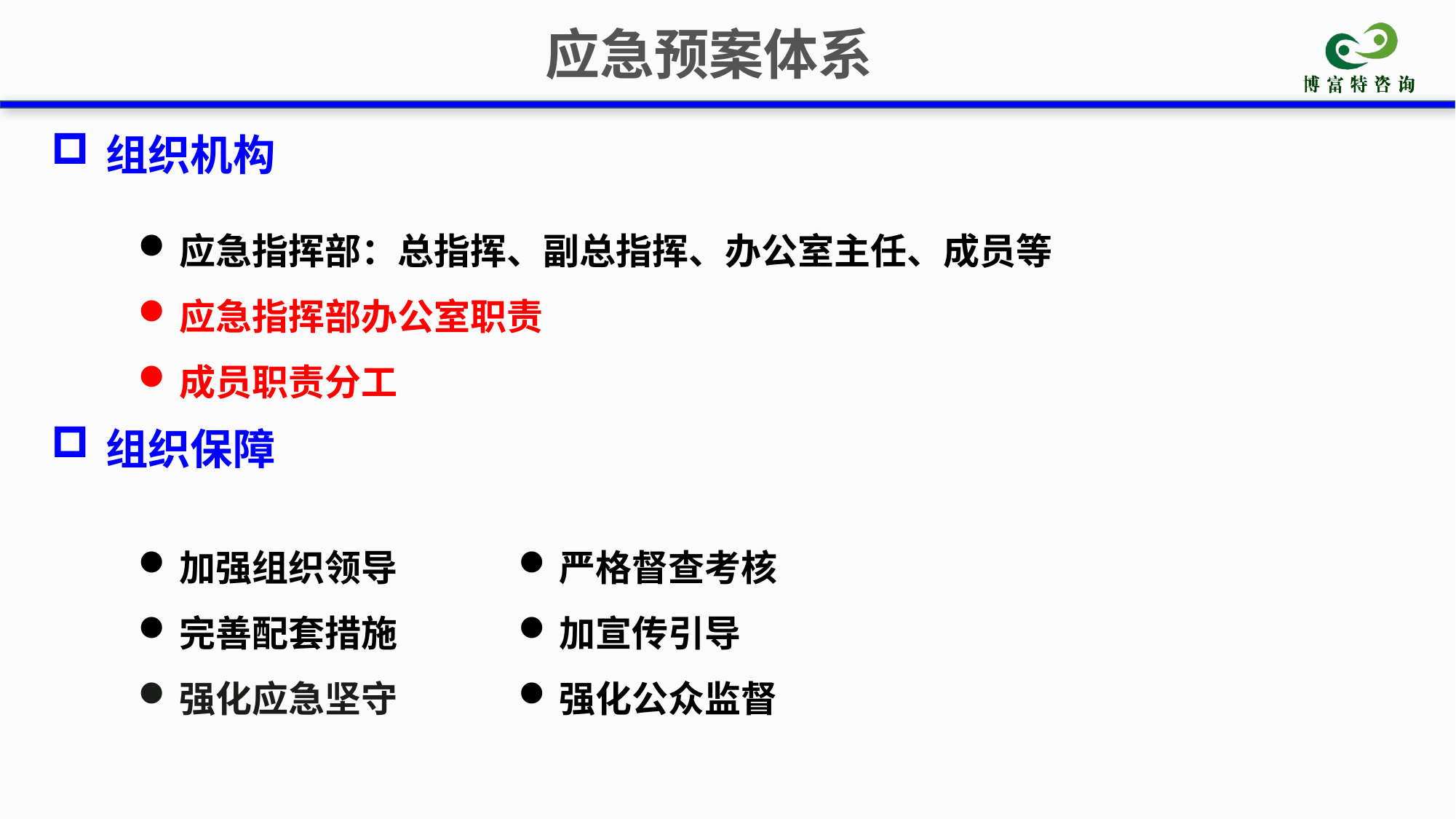

应急预案体系

组织机构
应急指挥部：总指挥、副总指挥、办公室主任、成员等
应急指挥部办公室职责
成员职责分工
组织保障
加强组织领导
完善配套措施
强化应急坚守
严格督查考核
加宣传引导
强化公众监督